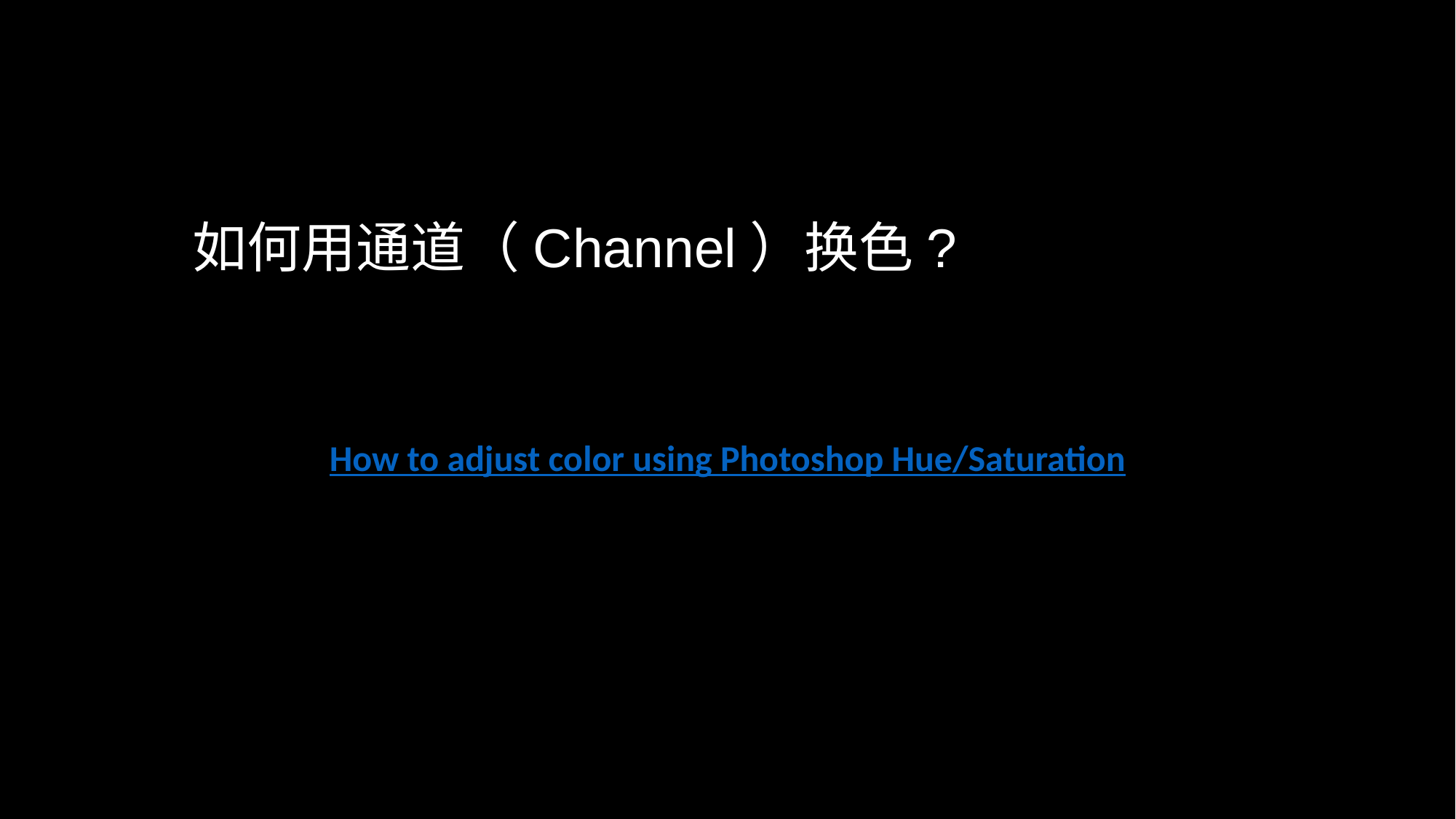

# 如何用通道（Channel）换色?

How to adjust color using Photoshop Hue/Saturation